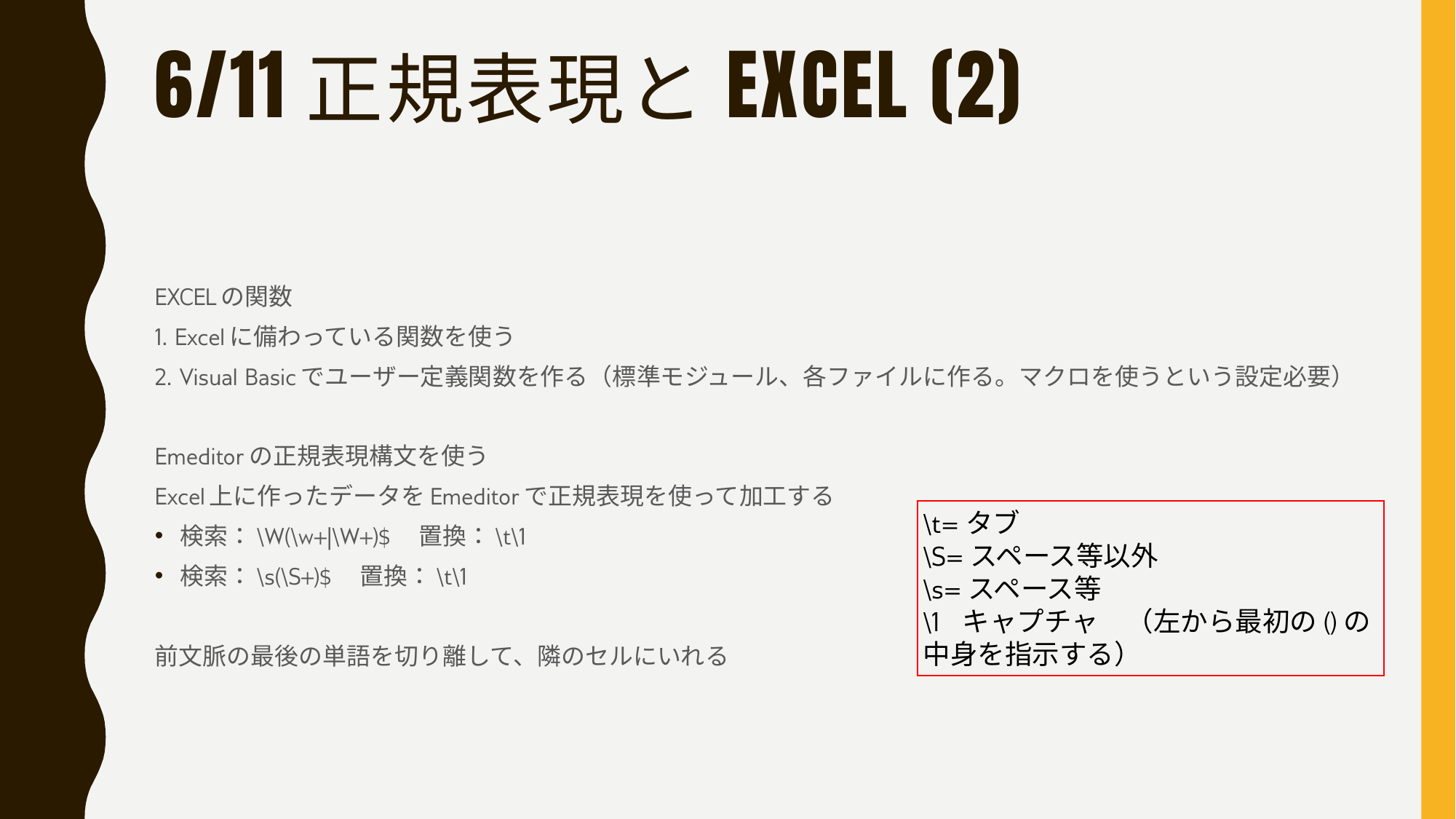

# 6/11正規表現とExcel (2)
EXCELの関数
1. Excelに備わっている関数を使う
2. Visual Basicでユーザー定義関数を作る（標準モジュール、各ファイルに作る。マクロを使うという設定必要）

Emeditorの正規表現構文を使う
Excel上に作ったデータをEmeditorで正規表現を使って加工する
検索：\W(\w+|\W+)$　置換：\t\1
検索：\s(\S+)$　置換：\t\1

前文脈の最後の単語を切り離して、隣のセルにいれる

\t=タブ
\S=スペース等以外
\s=スペース等
\1  キャプチャ　（左から最初の()の中身を指示する）